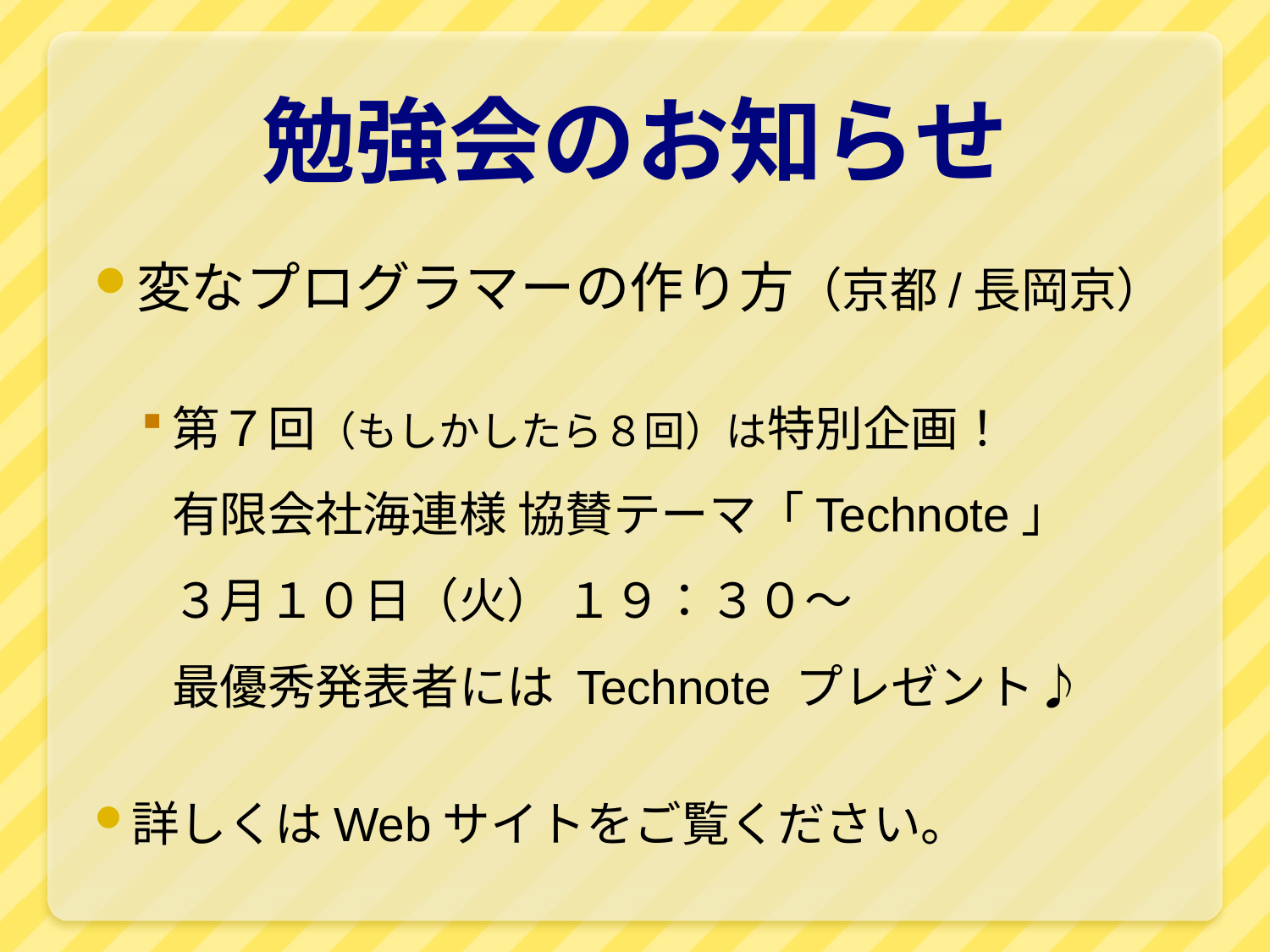

# 勉強会のお知らせ
変なプログラマーの作り方（京都/長岡京）
第７回（もしかしたら８回）は特別企画！
有限会社海連様 協賛テーマ「Technote」
３月１０日（火） １９：３０～
最優秀発表者には Technote プレゼント♪
詳しくはWebサイトをご覧ください。